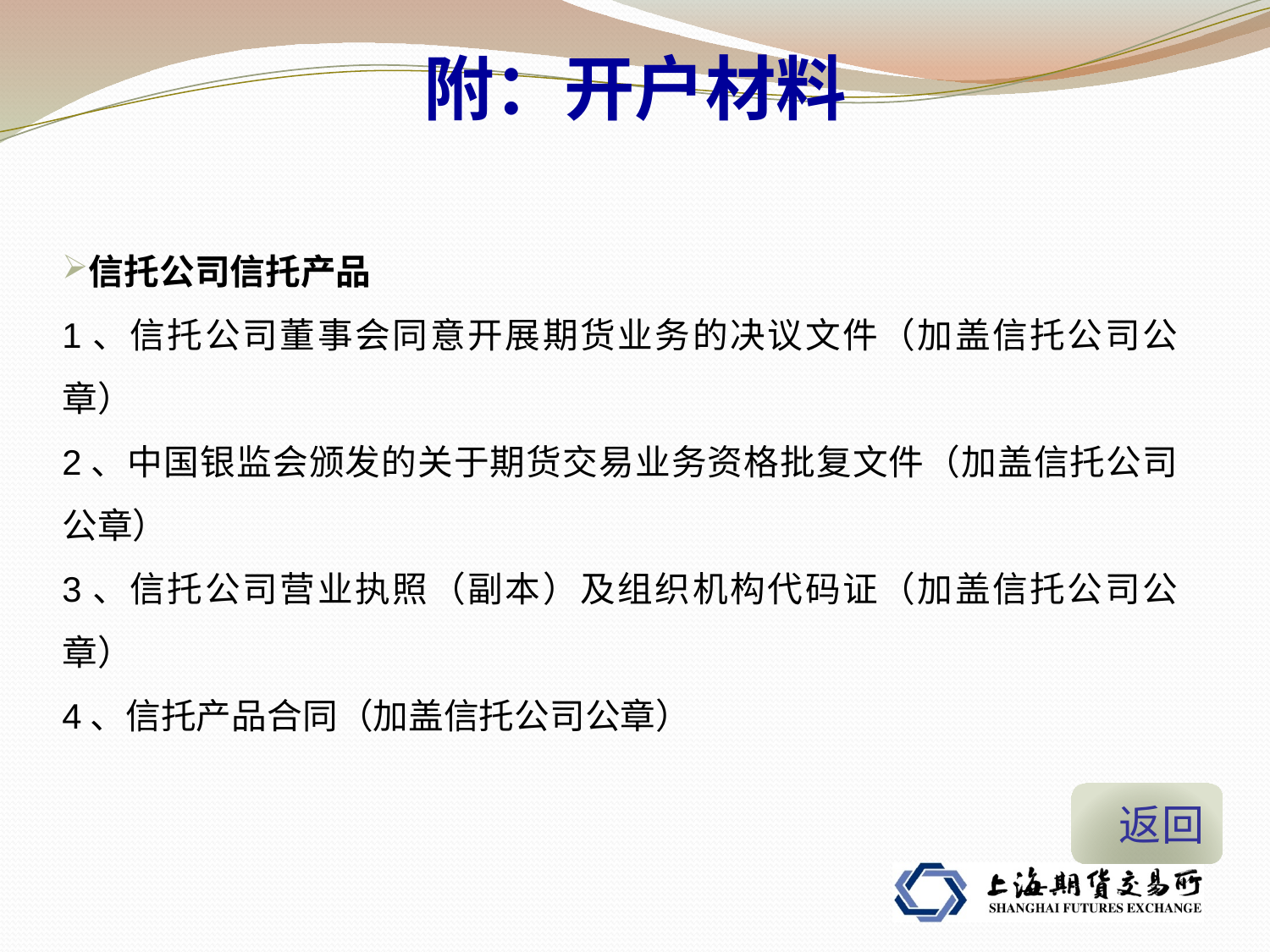

附：开户材料
信托公司信托产品
1、信托公司董事会同意开展期货业务的决议文件（加盖信托公司公章）
2、中国银监会颁发的关于期货交易业务资格批复文件（加盖信托公司公章）
3、信托公司营业执照（副本）及组织机构代码证（加盖信托公司公章）
4、信托产品合同（加盖信托公司公章）

  返回